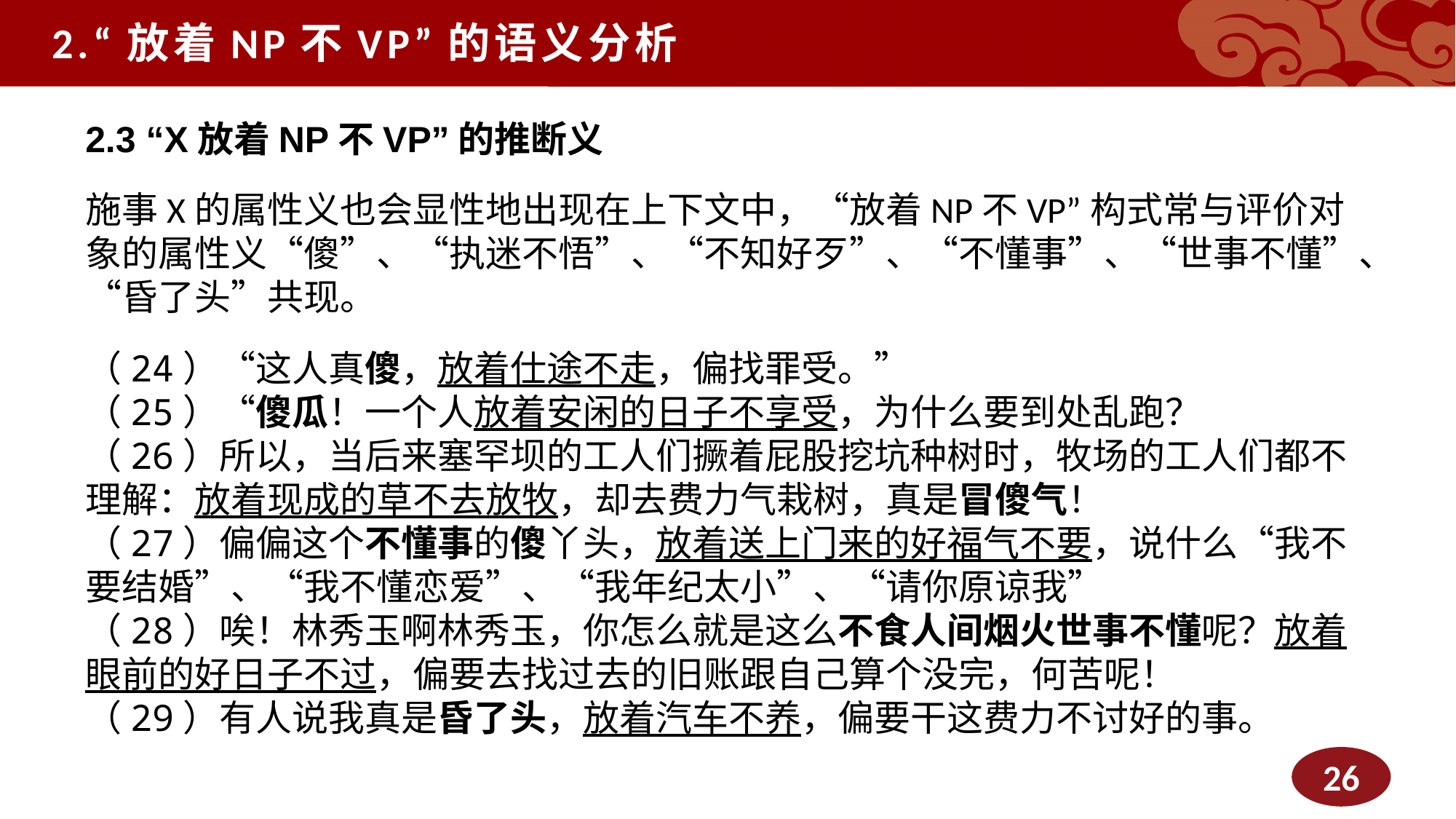

2.“放着NP不VP”的语义分析
2.3 “X放着NP不VP”的推断义
施事X的属性义也会显性地出现在上下文中，“放着NP不VP”构式常与评价对象的属性义“傻”、“执迷不悟”、“不知好歹”、“不懂事”、“世事不懂”、“昏了头”共现。
（24）“这人真傻，放着仕途不走，偏找罪受。”
（25）“傻瓜！一个人放着安闲的日子不享受，为什么要到处乱跑？
（26）所以，当后来塞罕坝的工人们撅着屁股挖坑种树时，牧场的工人们都不理解：放着现成的草不去放牧，却去费力气栽树，真是冒傻气！
（27）偏偏这个不懂事的傻丫头，放着送上门来的好福气不要，说什么“我不要结婚”、“我不懂恋爱”、“我年纪太小”、“请你原谅我”
（28）唉！林秀玉啊林秀玉，你怎么就是这么不食人间烟火世事不懂呢？放着眼前的好日子不过，偏要去找过去的旧账跟自己算个没完，何苦呢！
（29）有人说我真是昏了头，放着汽车不养，偏要干这费力不讨好的事。